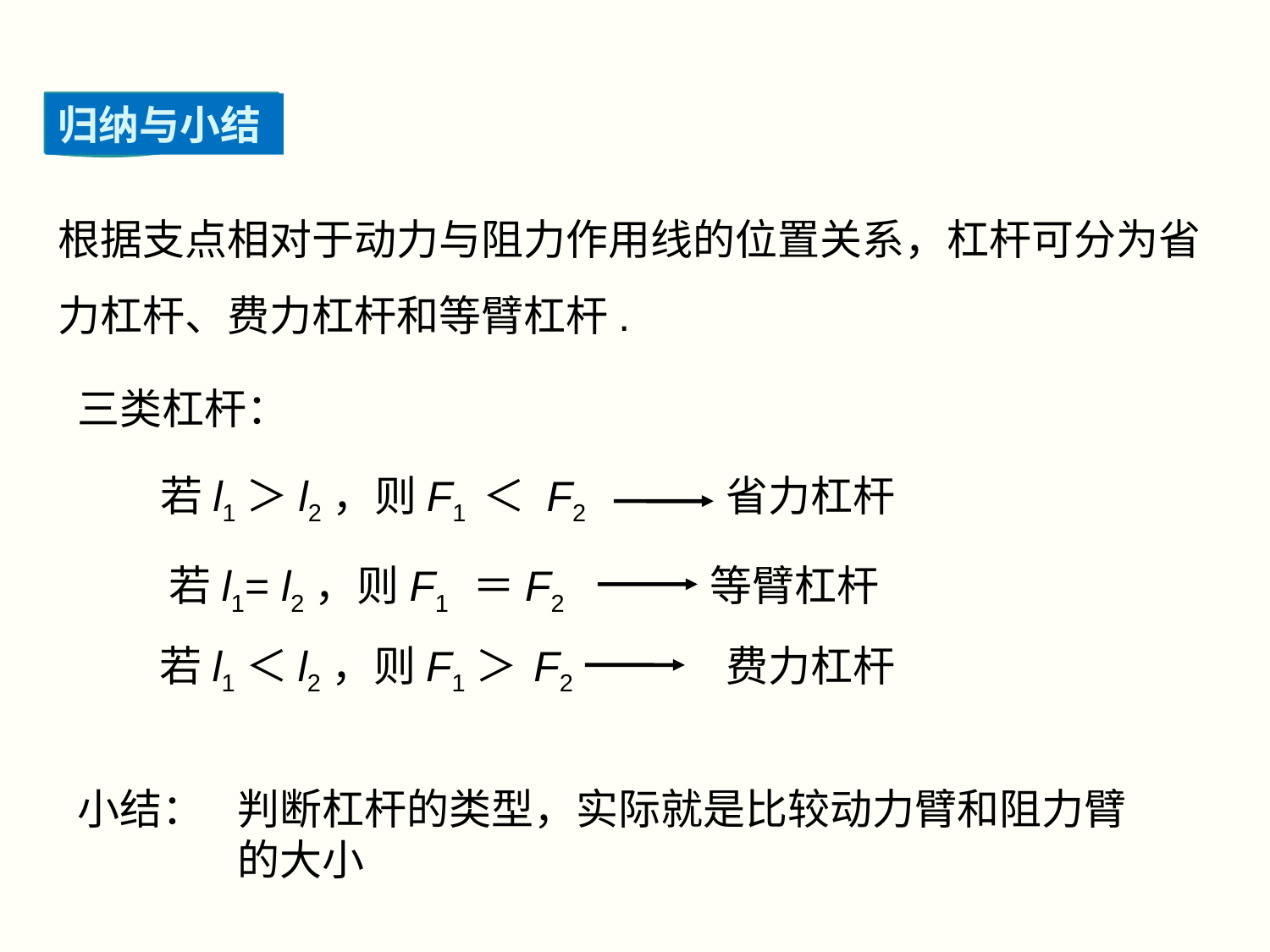

归纳与小结
根据支点相对于动力与阻力作用线的位置关系，杠杆可分为省力杠杆、费力杠杆和等臂杠杆.
三类杠杆：
省力杠杆

若l1＞l2，则F1 ＜  F2
等臂杠杆

若l1= l2，则F1  ＝F2
若l1＜l2，则F1＞ F2
费力杠杆

小结：
判断杠杆的类型，实际就是比较动力臂和阻力臂的大小